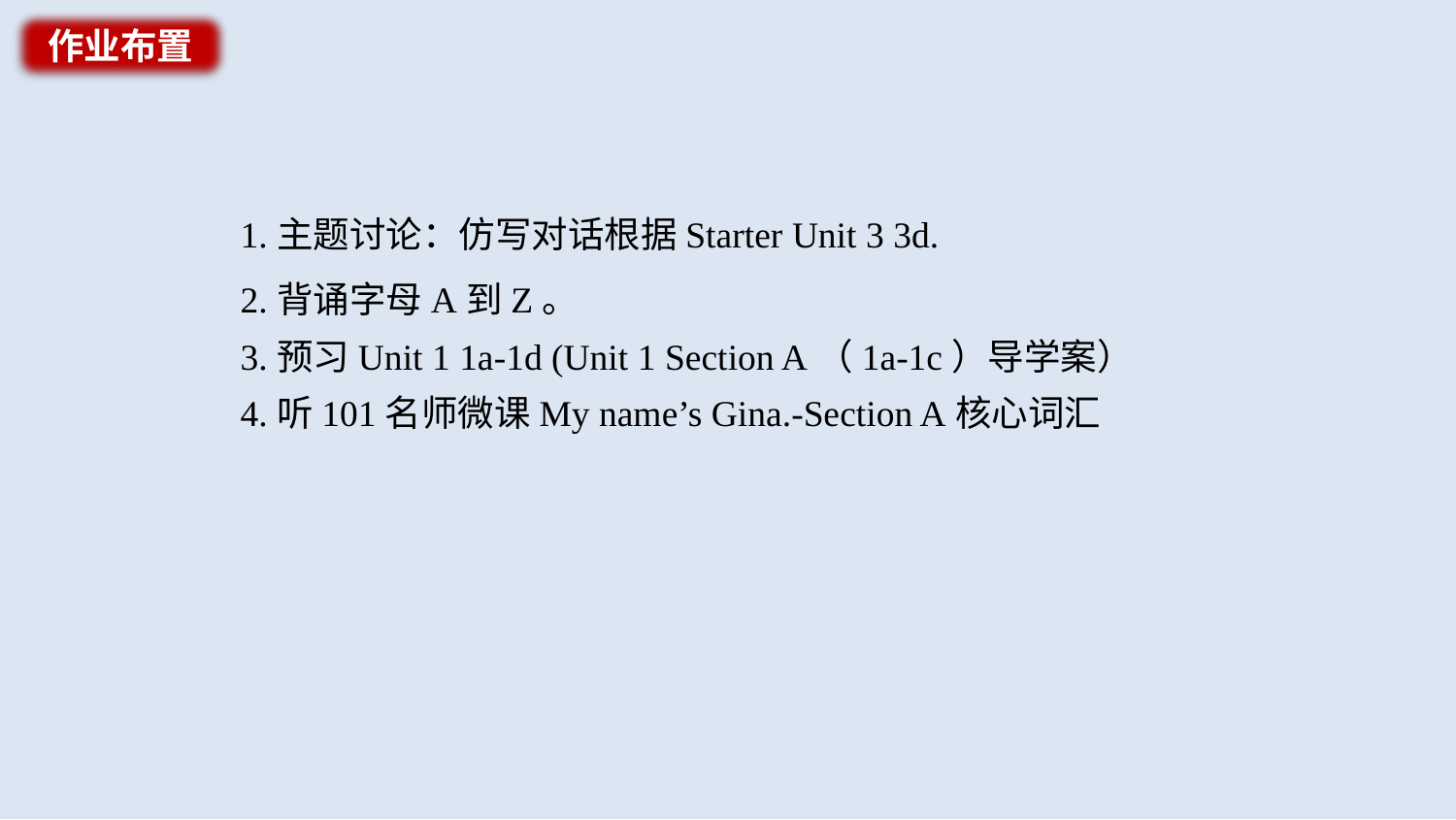

作业布置
1.主题讨论：仿写对话根据Starter Unit 3 3d.
2.背诵字母A到Z。
3.预习Unit 1 1a-1d (Unit 1 Section A（1a-1c）导学案）
4.听101名师微课My name’s Gina.-Section A核心词汇